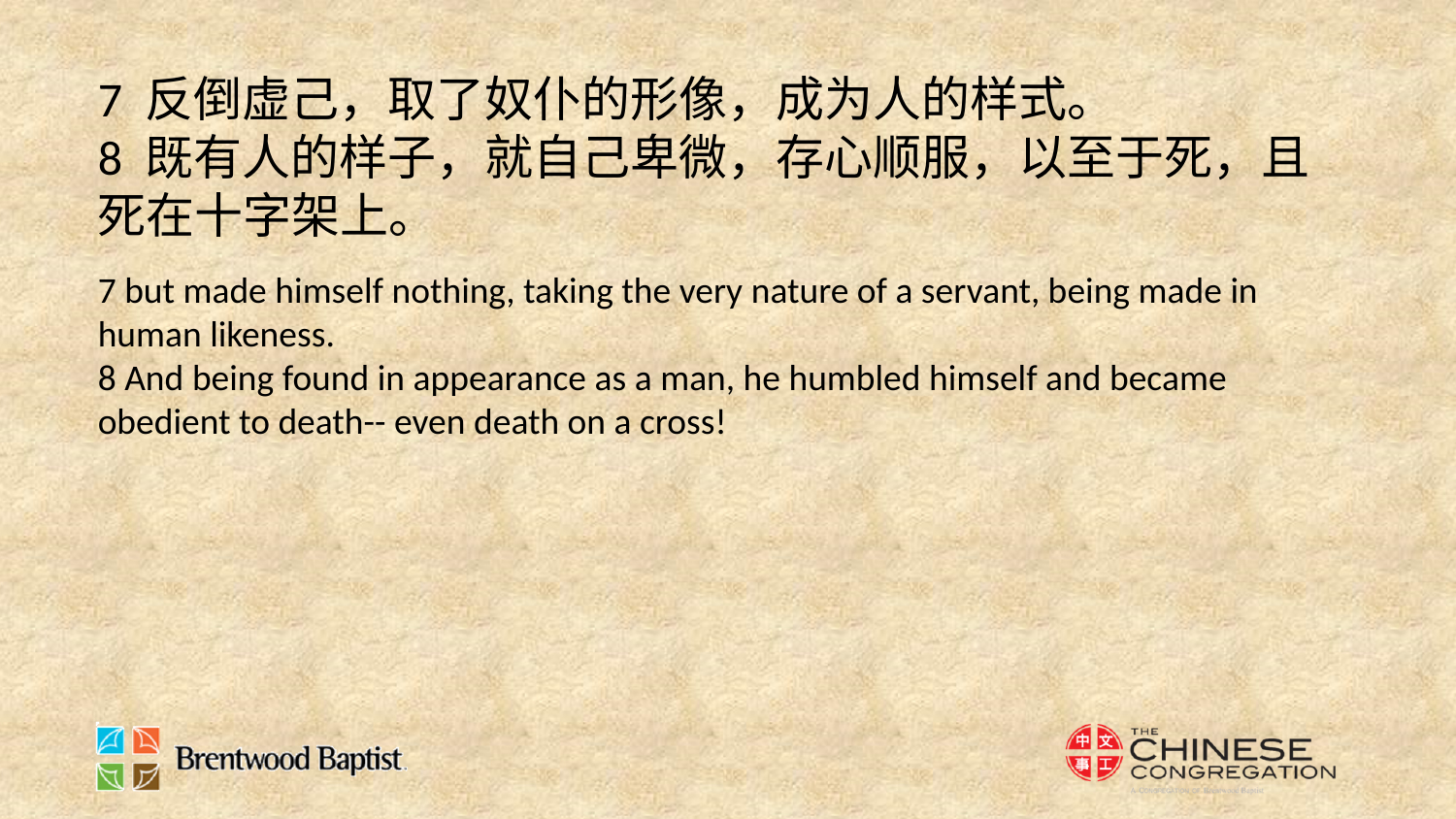

7 反倒虚己，取了奴仆的形像，成为人的样式。
8 既有人的样子，就自己卑微，存心顺服，以至于死，且死在十字架上。

7 but made himself nothing, taking the very nature of a servant, being made in human likeness.
8 And being found in appearance as a man, he humbled himself and became obedient to death-- even death on a cross!